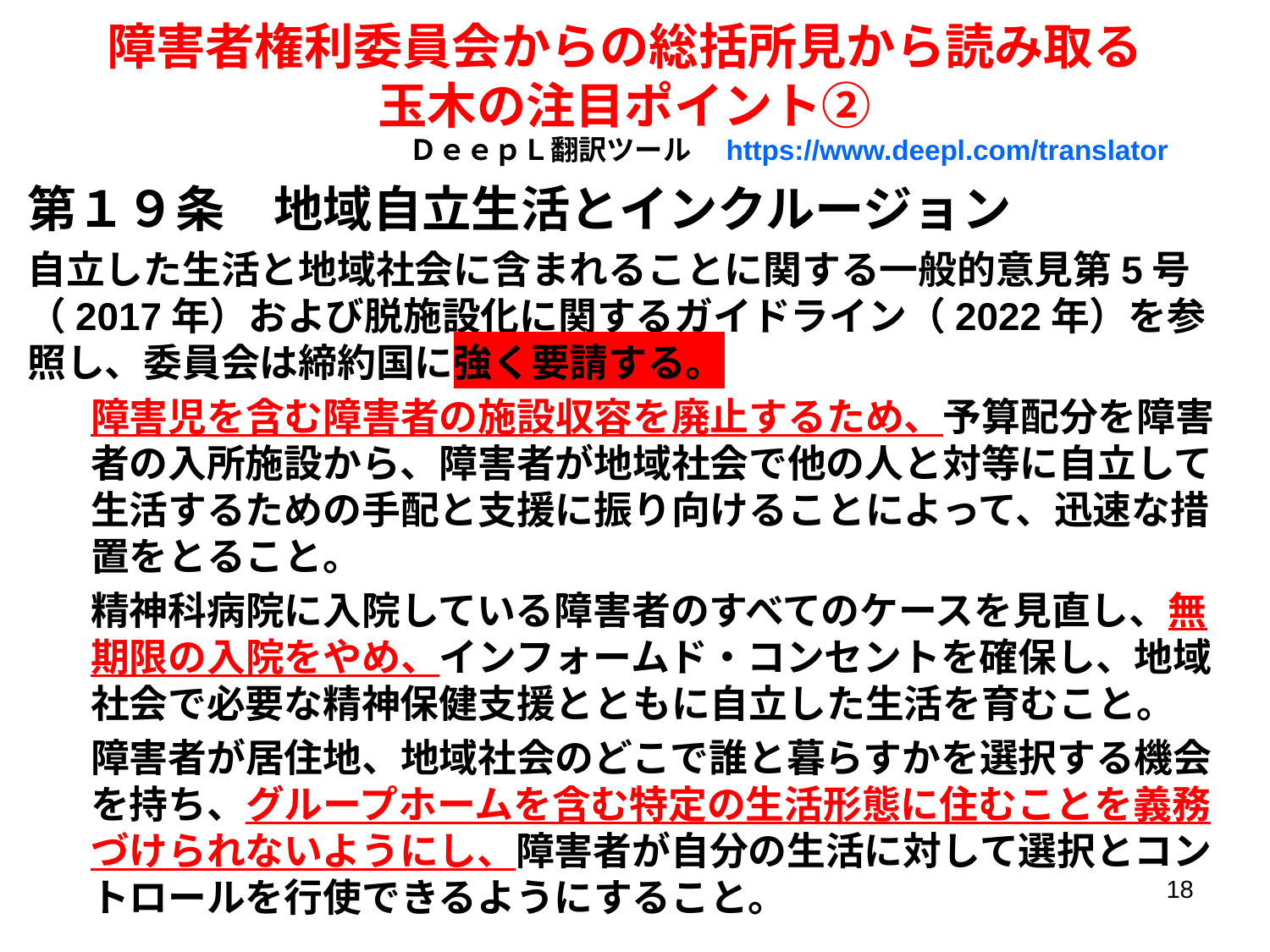

障害者権利委員会からの総括所見から読み取る
玉木の注目ポイント②
ＤｅｅｐＬ翻訳ツール　https://www.deepl.com/translator
第１９条　地域自立生活とインクルージョン
自立した生活と地域社会に含まれることに関する一般的意見第5号（2017年）および脱施設化に関するガイドライン（2022年）を参照し、委員会は締約国に強く要請する。
障害児を含む障害者の施設収容を廃止するため、予算配分を障害者の入所施設から、障害者が地域社会で他の人と対等に自立して生活するための手配と支援に振り向けることによって、迅速な措置をとること。
精神科病院に入院している障害者のすべてのケースを見直し、無期限の入院をやめ、インフォームド・コンセントを確保し、地域社会で必要な精神保健支援とともに自立した生活を育むこと。
障害者が居住地、地域社会のどこで誰と暮らすかを選択する機会を持ち、グループホームを含む特定の生活形態に住むことを義務づけられないようにし、障害者が自分の生活に対して選択とコントロールを行使できるようにすること。

18